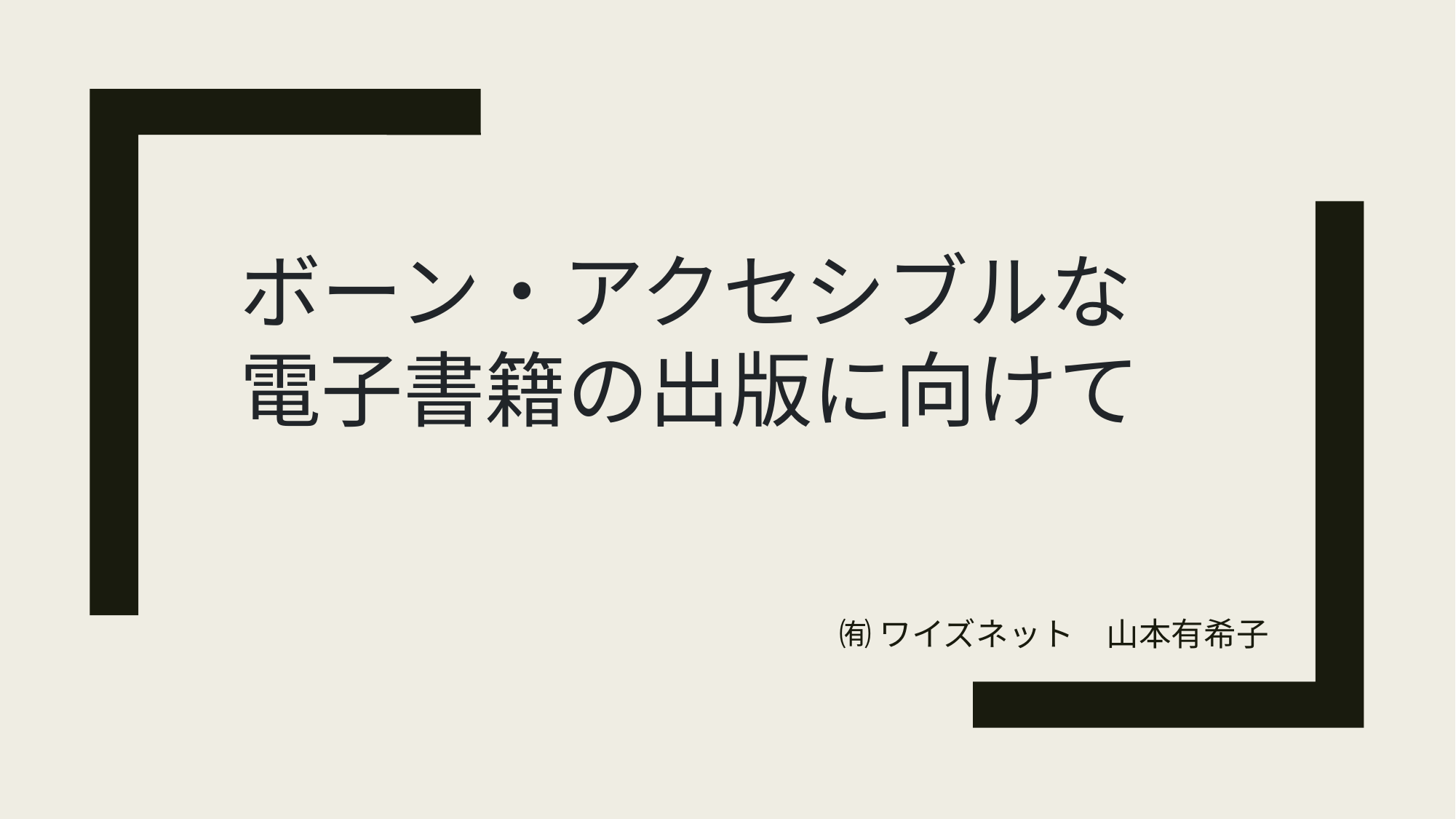

# ボーン・アクセシブルな 電子書籍の出版に向けて
㈲ ワイズネット　山本有希子